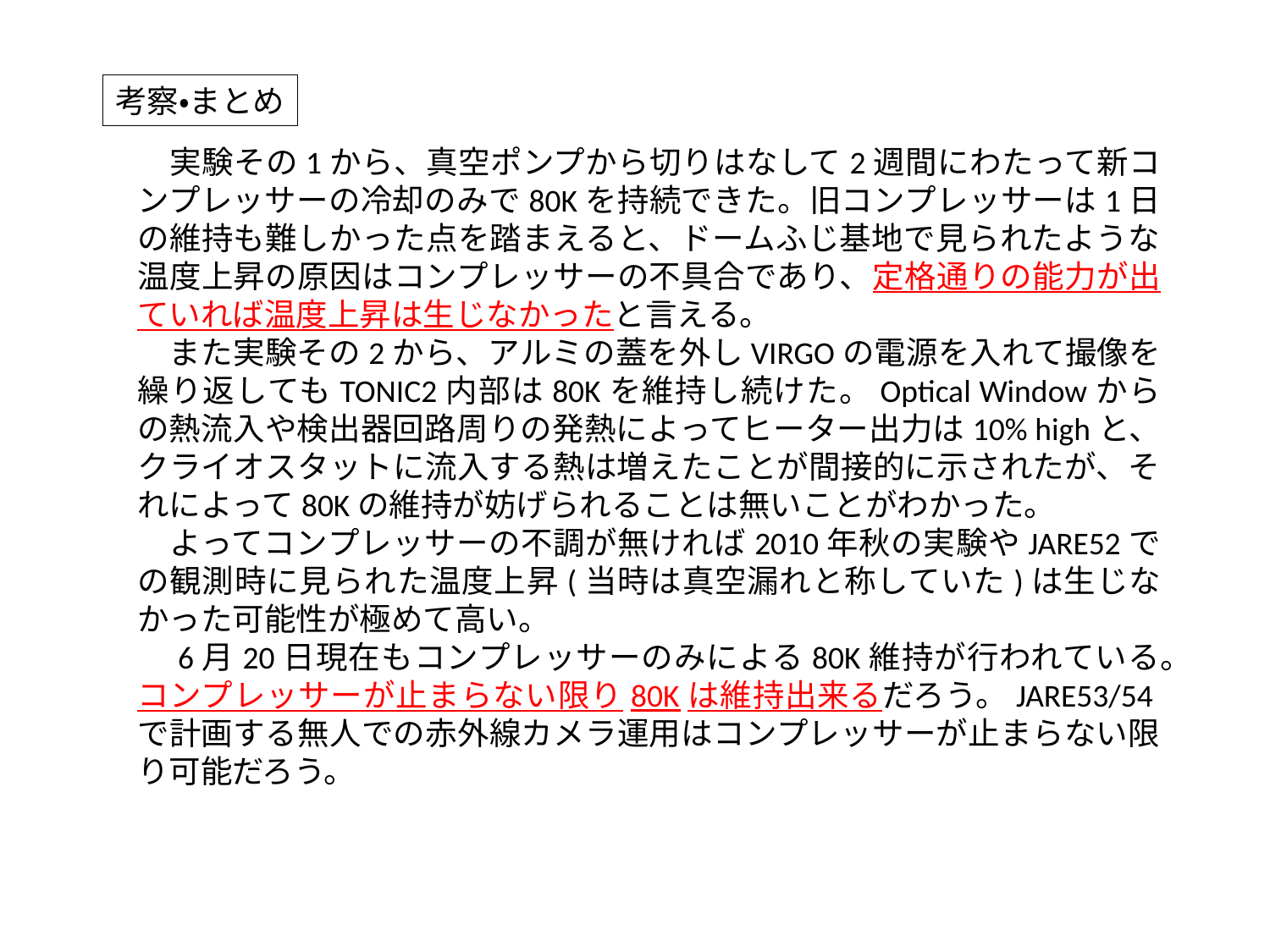

考察・まとめ
　実験その1から、真空ポンプから切りはなして2週間にわたって新コンプレッサーの冷却のみで80Kを持続できた。旧コンプレッサーは1日の維持も難しかった点を踏まえると、ドームふじ基地で見られたような温度上昇の原因はコンプレッサーの不具合であり、定格通りの能力が出ていれば温度上昇は生じなかったと言える。
　また実験その2から、アルミの蓋を外しVIRGOの電源を入れて撮像を繰り返してもTONIC2内部は80Kを維持し続けた。Optical Windowからの熱流入や検出器回路周りの発熱によってヒーター出力は10% highと、クライオスタットに流入する熱は増えたことが間接的に示されたが、それによって80Kの維持が妨げられることは無いことがわかった。
　よってコンプレッサーの不調が無ければ2010年秋の実験やJARE52での観測時に見られた温度上昇(当時は真空漏れと称していた)は生じなかった可能性が極めて高い。
　6月20日現在もコンプレッサーのみによる80K維持が行われている。コンプレッサーが止まらない限り80Kは維持出来るだろう。JARE53/54で計画する無人での赤外線カメラ運用はコンプレッサーが止まらない限り可能だろう。